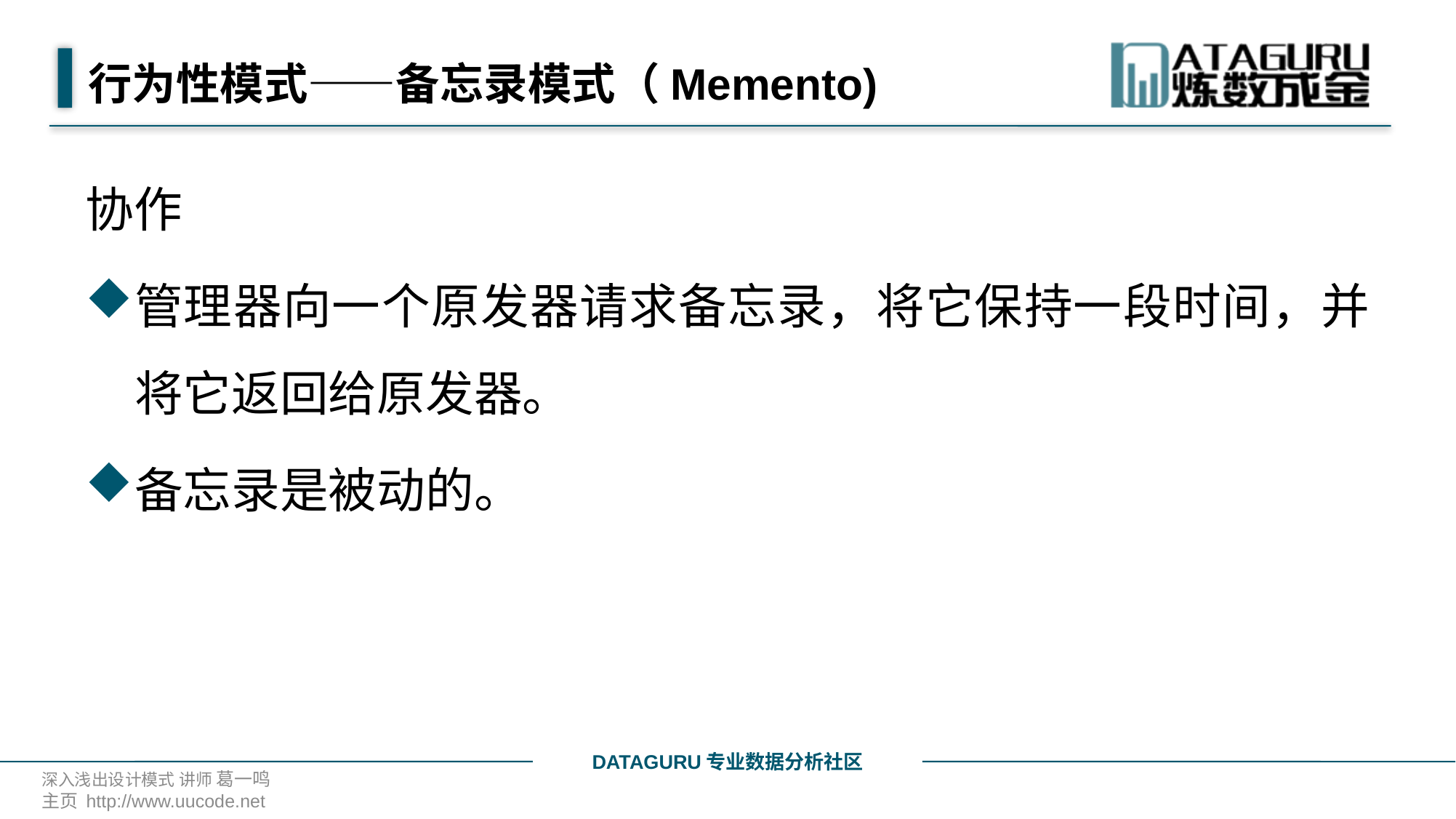

# 行为性模式——备忘录模式（Memento)
协作
管理器向一个原发器请求备忘录，将它保持一段时间，并将它返回给原发器。
备忘录是被动的。